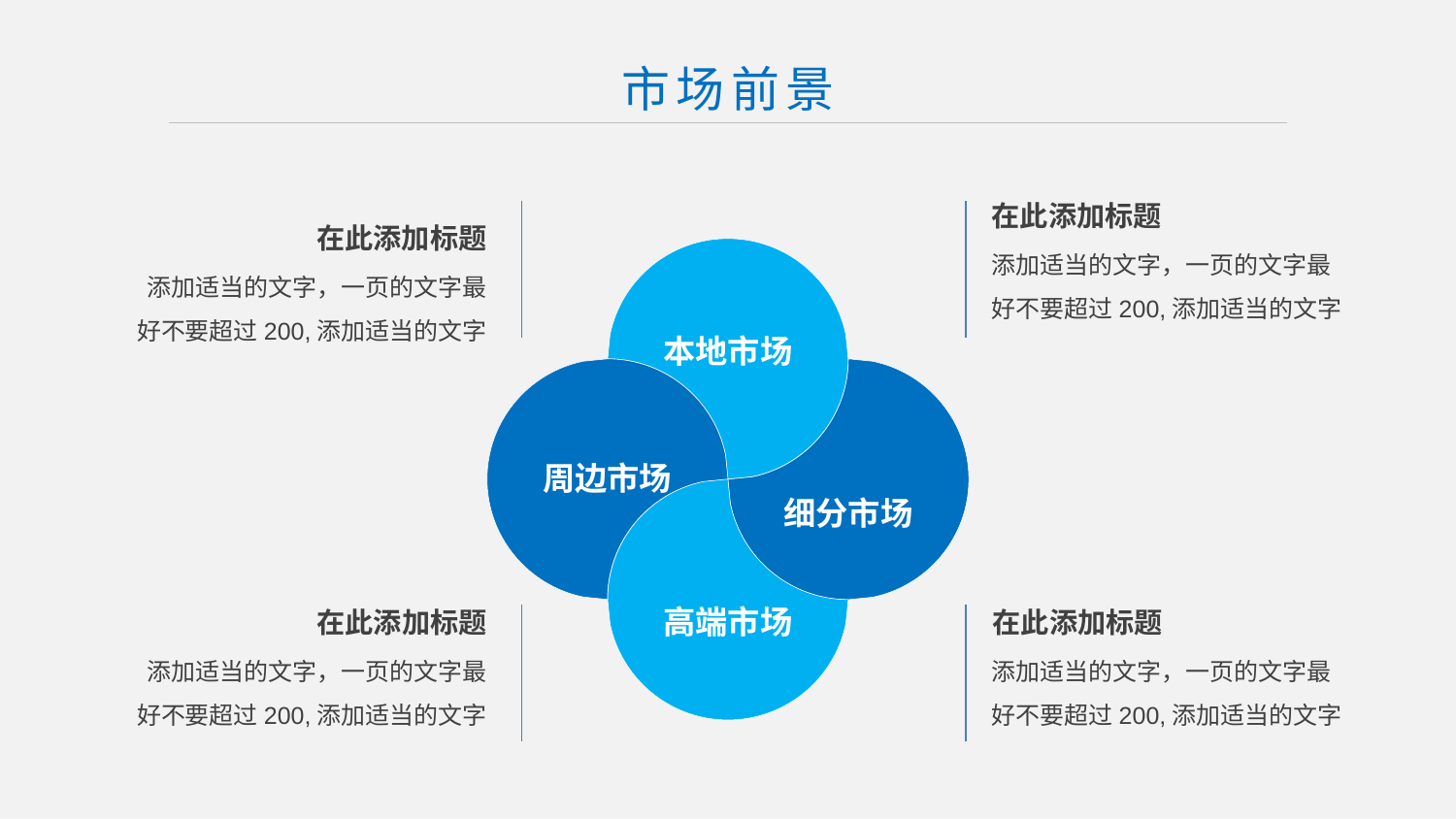

市场前景
在此添加标题
在此添加标题
添加适当的文字，一页的文字最好不要超过200,添加适当的文字
本地市场
添加适当的文字，一页的文字最好不要超过200,添加适当的文字
周边市场
细分市场
高端市场

在此添加标题
在此添加标题
添加适当的文字，一页的文字最好不要超过200,添加适当的文字
添加适当的文字，一页的文字最好不要超过200,添加适当的文字